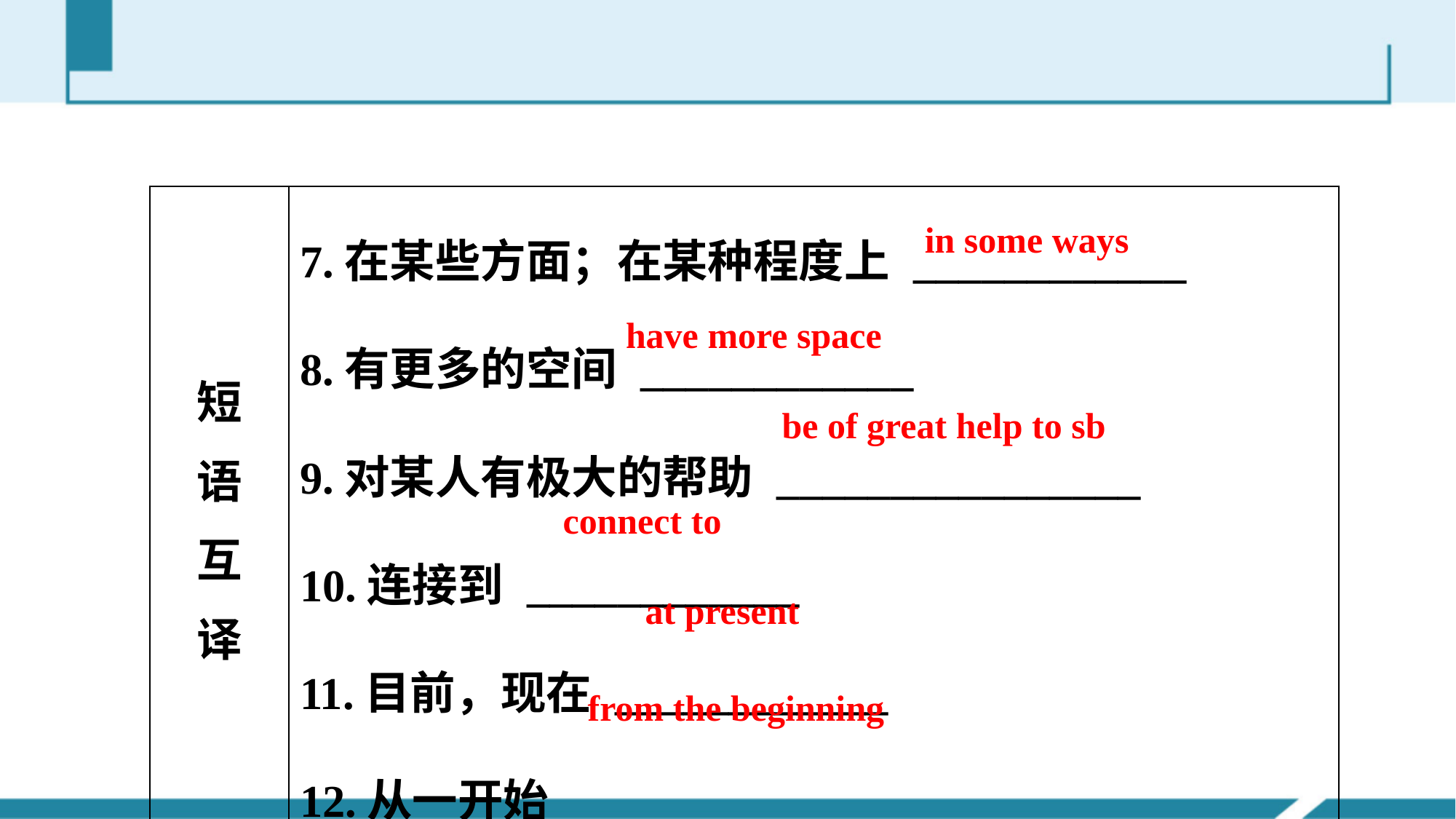

| 短 语 互 译 | 7.在某些方面；在某种程度上 \_\_\_\_\_\_\_\_\_\_\_\_ 8.有更多的空间 \_\_\_\_\_\_\_\_\_\_\_\_ 9.对某人有极大的帮助 \_\_\_\_\_\_\_\_\_\_\_\_\_\_\_\_ 10.连接到 \_\_\_\_\_\_\_\_\_\_\_\_ 11.目前，现在 \_\_\_\_\_\_\_\_\_\_\_\_ 12.从一开始 \_\_\_\_\_\_\_\_\_\_\_\_\_\_\_\_ |
| --- | --- |
in some ways
have more space

be of great help to sb
connect to
at present
from the beginning